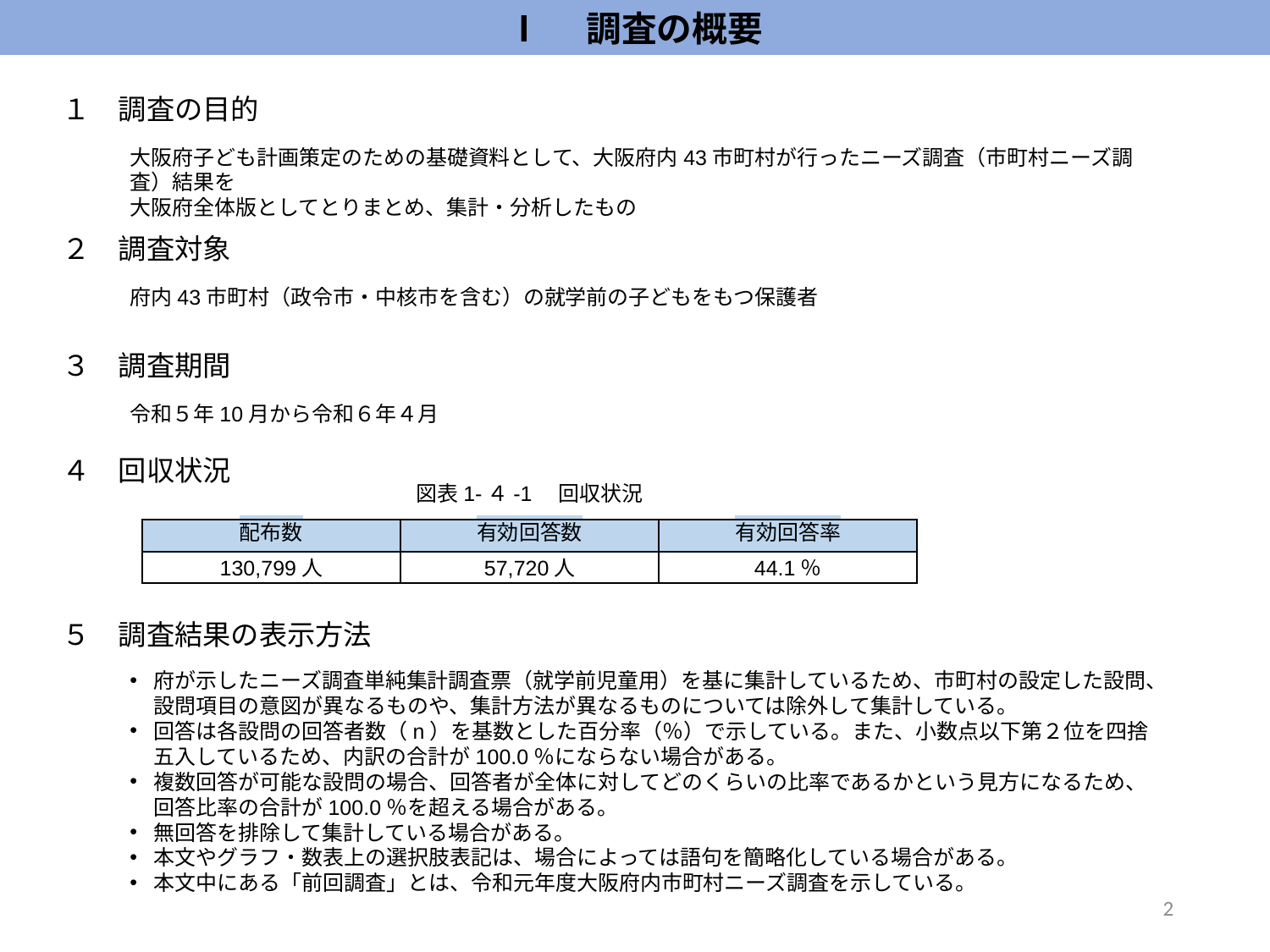

Ⅰ　調査の概要
１　調査の目的
大阪府子ども計画策定のための基礎資料として、大阪府内43市町村が行ったニーズ調査（市町村ニーズ調査）結果を
大阪府全体版としてとりまとめ、集計・分析したもの
２　調査対象
府内43市町村（政令市・中核市を含む）の就学前の子どもをもつ保護者

３　調査期間
令和５年10月から令和６年４月

４　回収状況
図表1-４-1　回収状況
| 配布数 | 有効回答数 | 有効回答率 |
| --- | --- | --- |
| 130,799人 | 57,720人 | 44.1％ |
５　調査結果の表示方法
府が示したニーズ調査単純集計調査票（就学前児童用）を基に集計しているため、市町村の設定した設問、設問項目の意図が異なるものや、集計方法が異なるものについては除外して集計している。
回答は各設問の回答者数（n）を基数とした百分率（％）で示している。また、小数点以下第２位を四捨五入しているため、内訳の合計が100.0％にならない場合がある。
複数回答が可能な設問の場合、回答者が全体に対してどのくらいの比率であるかという見方になるため、回答比率の合計が100.0％を超える場合がある。
無回答を排除して集計している場合がある。
本文やグラフ・数表上の選択肢表記は、場合によっては語句を簡略化している場合がある。
本文中にある「前回調査」とは、令和元年度大阪府内市町村ニーズ調査を示している。

2